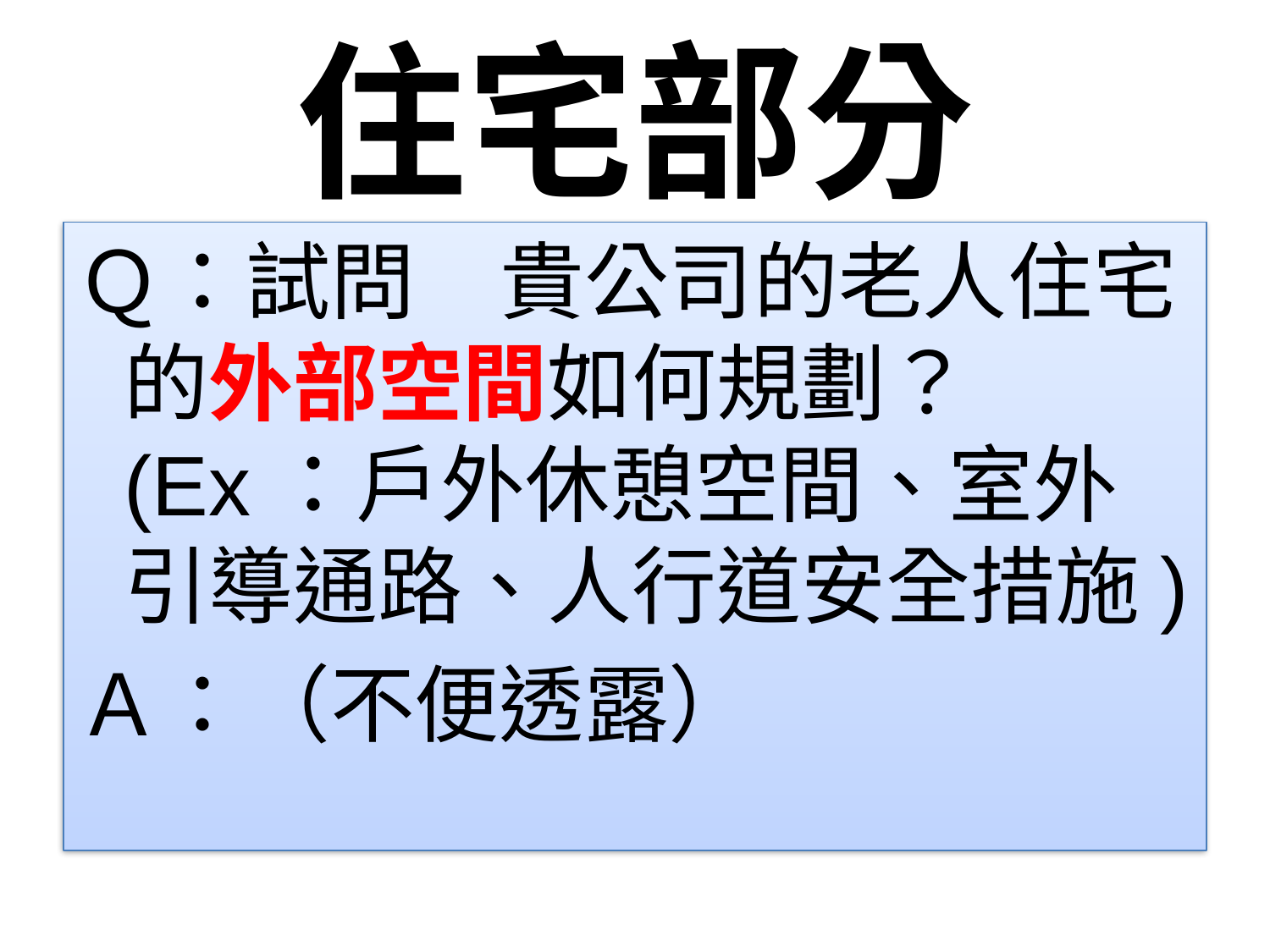

# 住宅部分
Ｑ：試問　貴公司的老人住宅的外部空間如何規劃？(Ex：戶外休憩空間、室外引導通路、人行道安全措施)
Ａ：（不便透露）